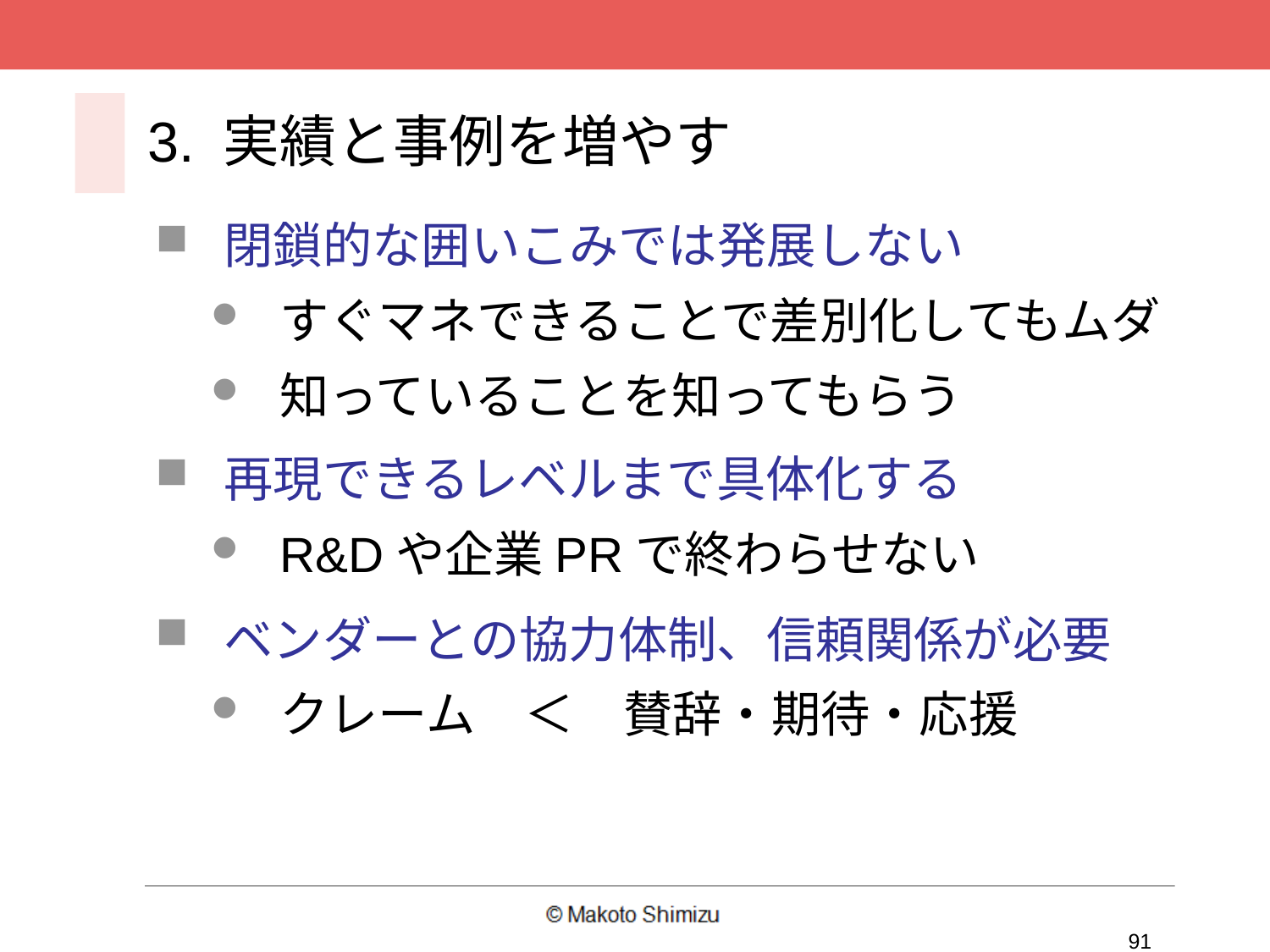

3. 実績と事例を増やす
閉鎖的な囲いこみでは発展しない
すぐマネできることで差別化してもムダ
知っていることを知ってもらう
再現できるレベルまで具体化する
R&Dや企業PRで終わらせない
ベンダーとの協力体制、信頼関係が必要
クレーム　＜　賛辞・期待・応援